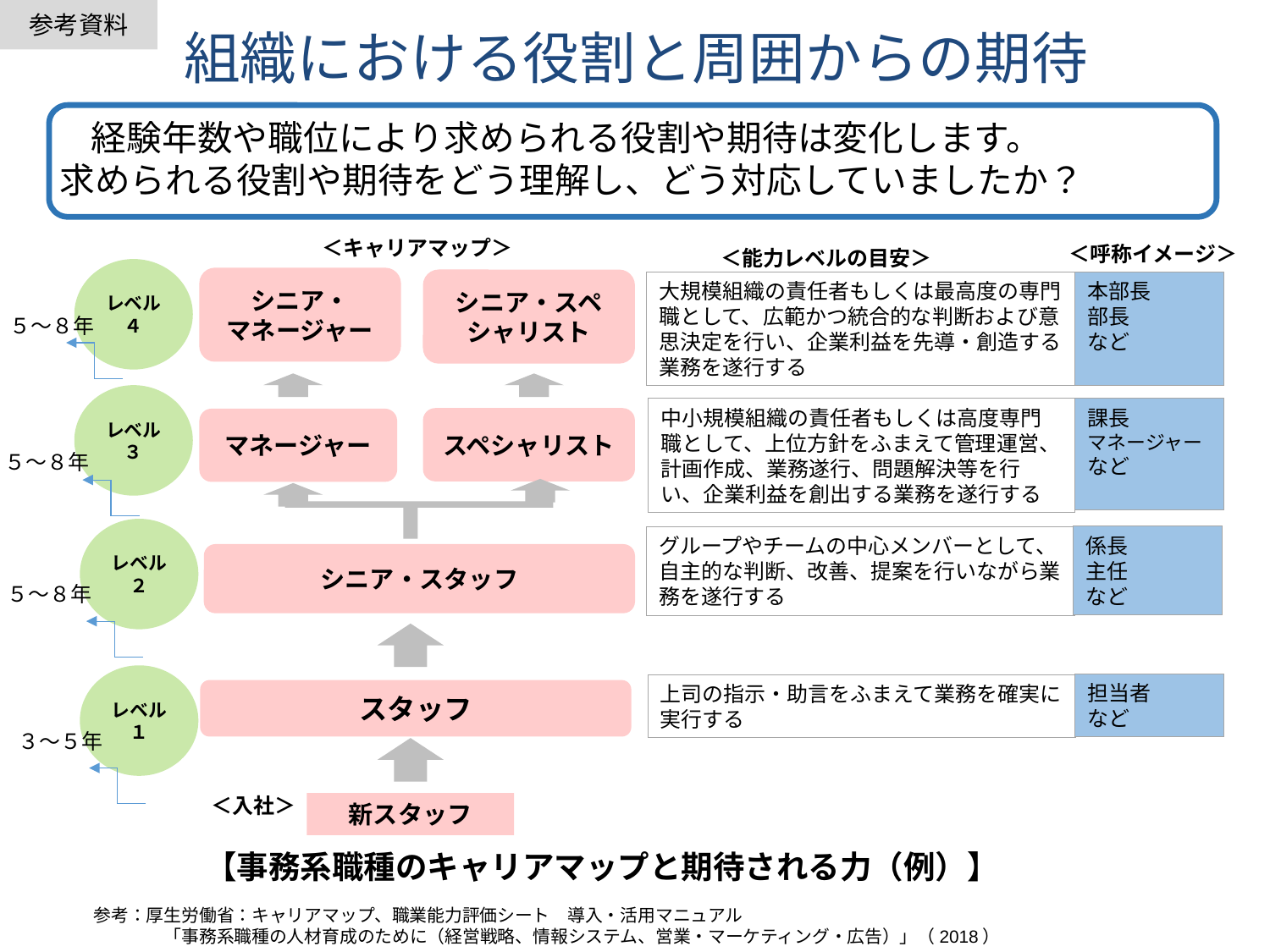

組織における役割と周囲からの期待
参考資料
　経験年数や職位により求められる役割や期待は変化します。
求められる役割や期待をどう理解し、どう対応していましたか？

　　＜キャリアマップ＞
＜呼称イメージ＞
＜能力レベルの目安＞
レベル４
シニア・
マネージャー
シニア・スペシャリスト
本部長
部長
など

大規模組織の責任者もしくは最高度の専門職として、広範かつ統合的な判断および意思決定を行い、企業利益を先導・創造する業務を遂行する
５～８年

レベル３
中小規模組織の責任者もしくは高度専門職として、上位方針をふまえて管理運営、計画作成、業務遂行、問題解決等を行い、企業利益を創出する業務を遂行する
課長
マネージャー
など

スペシャリスト
マネージャー
５～８年

レベル２
係長
主任
など
グループやチームの中心メンバーとして、自主的な判断、改善、提案を行いながら業務を遂行する
シニア・スタッフ
５～８年

レベル１
担当者
など
上司の指示・助言をふまえて業務を確実に実行する
スタッフ
３～５年

＜入社＞
新スタッフ
　　【事務系職種のキャリアマップと期待される力（例）】
参考：厚生労働省：キャリアマップ、職業能力評価シート　導入・活用マニュアル
　　　　「事務系職種の人材育成のために（経営戦略、情報システム、営業・マーケティング・広告）」（2018）